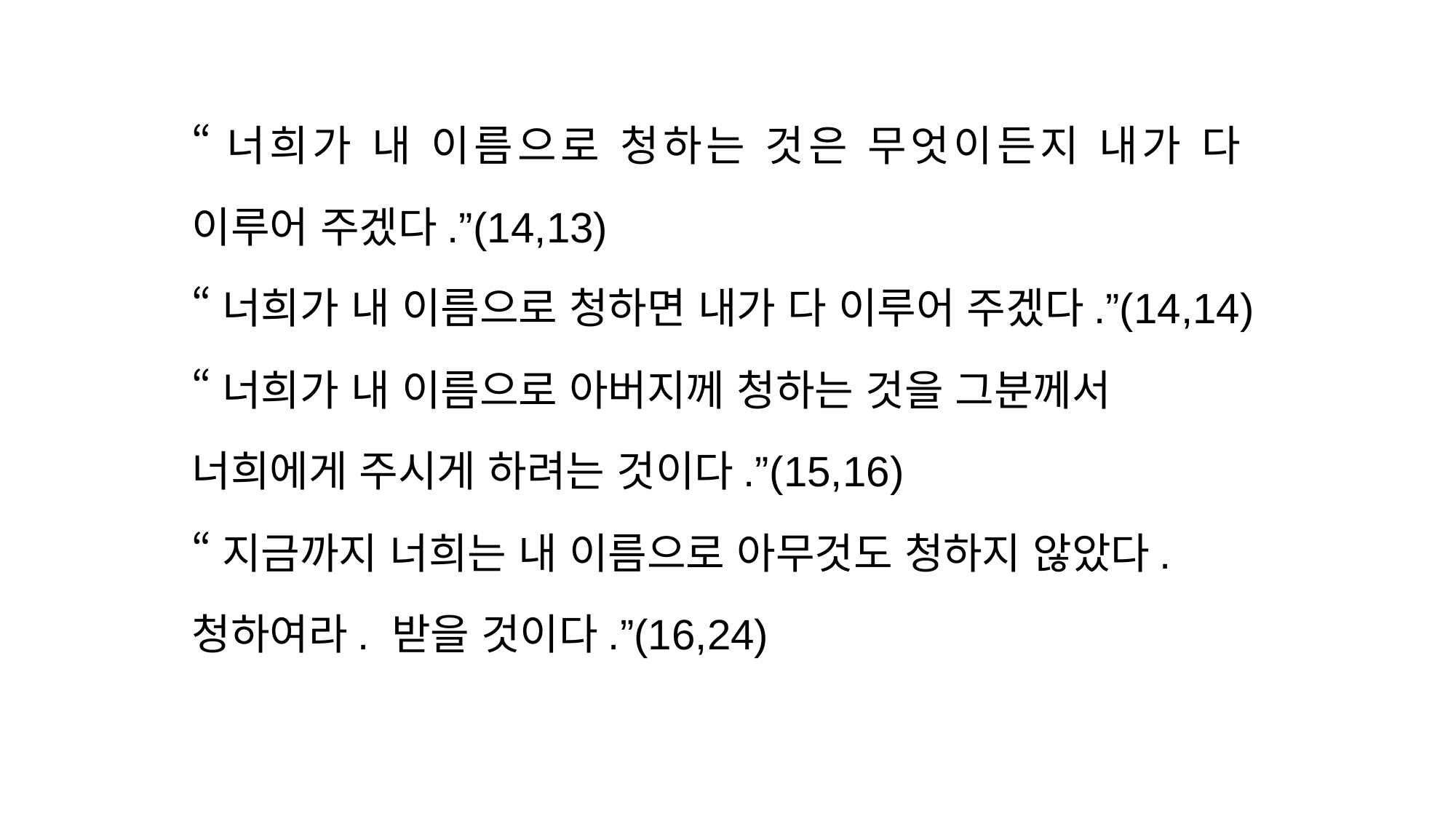

“너희가 내 이름으로 청하는 것은 무엇이든지 내가 다   이루어 주겠다.”(14,13)
“너희가 내 이름으로 청하면 내가 다 이루어 주겠다.”(14,14)
“너희가 내 이름으로 아버지께 청하는 것을 그분께서   너희에게 주시게 하려는 것이다.”(15,16)
“지금까지 너희는 내 이름으로 아무것도 청하지 않았다. 청하여라. 받을 것이다.”(16,24)